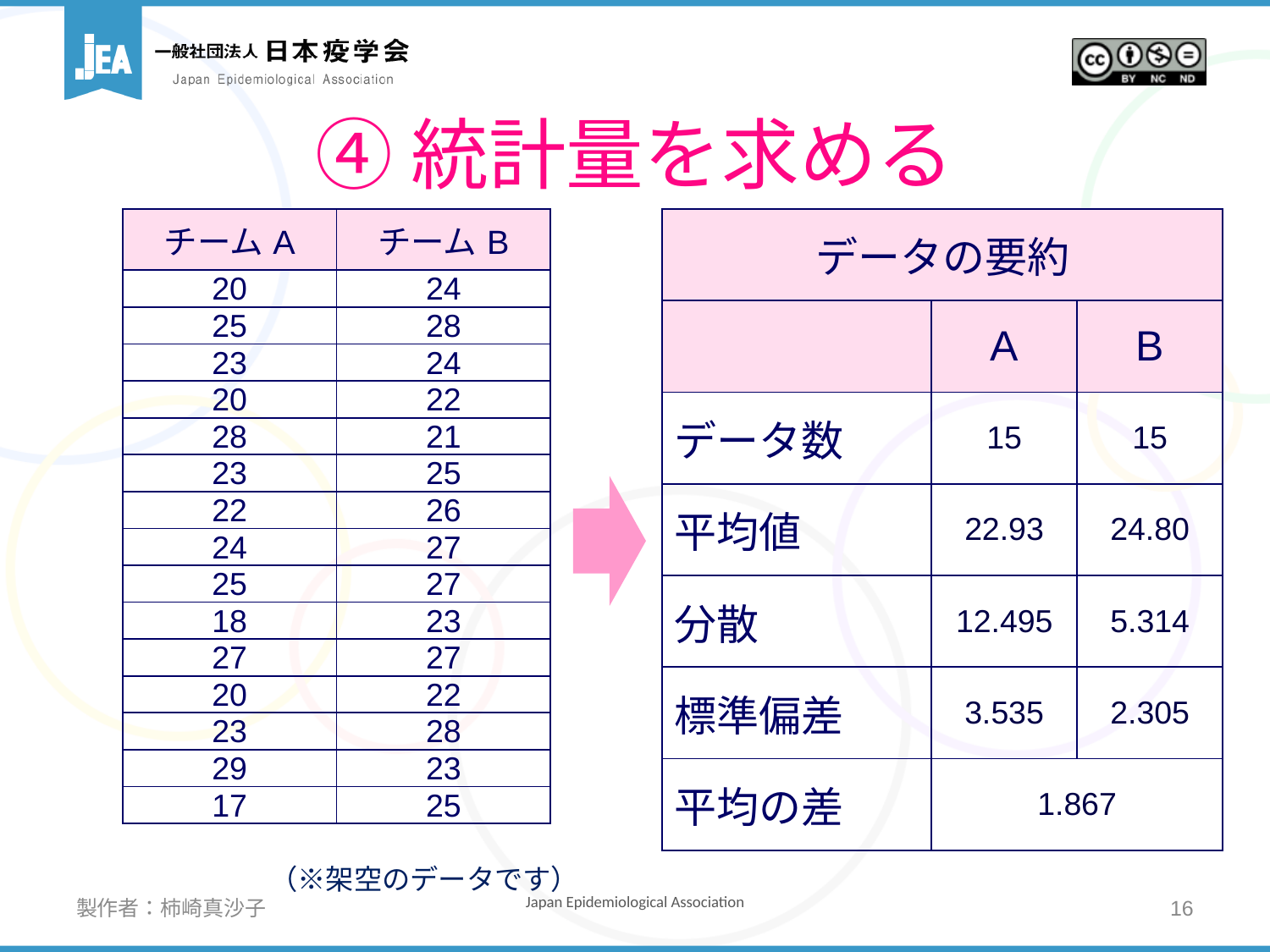

# ④統計量を求める
| チームA | チームB |
| --- | --- |
| 20 | 24 |
| 25 | 28 |
| 23 | 24 |
| 20 | 22 |
| 28 | 21 |
| 23 | 25 |
| 22 | 26 |
| 24 | 27 |
| 25 | 27 |
| 18 | 23 |
| 27 | 27 |
| 20 | 22 |
| 23 | 28 |
| 29 | 23 |
| 17 | 25 |
| データの要約 |  |  |
| --- | --- | --- |
|  | A | B |
| データ数 | 15 | 15 |
| 平均値 | 22.93 | 24.80 |
| 分散 | 12.495 | 5.314 |
| 標準偏差 | 3.535 | 2.305 |
| 平均の差 | 1.867 |  |

（※架空のデータです）
製作者：柿崎真沙子
16